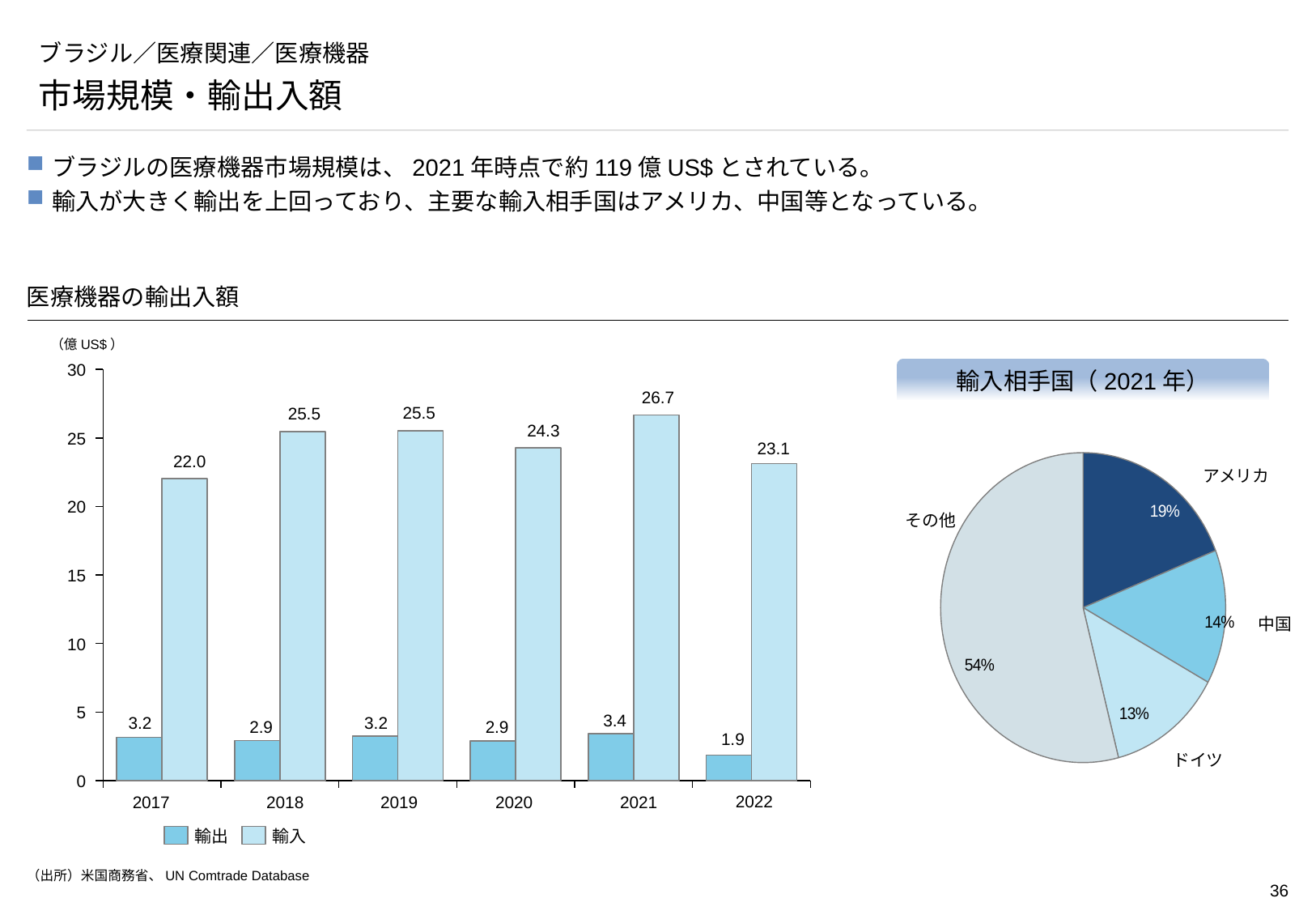

# ブラジル／医療関連／医療機器
市場規模・輸出入額
ブラジルの医療機器市場規模は、2021年時点で約119億US$とされている。
輸入が大きく輸出を上回っており、主要な輸入相手国はアメリカ、中国等となっている。
医療機器の輸出入額
（億US$）

### Chart

| Category |  |  |
|---|---|---|
輸入相手国（2021年）
30
26.7
25.5
25.5
24.3
25
23.1

### Chart

| Category |  |
|---|---|
22.0
アメリカ
20
その他
15
中国
10
5
3.4
3.2
3.2
2.9
2.9
1.9
ドイツ
0
2022
2017
2018
2019
2020
2021
輸出
輸入

（出所）米国商務省、UN Comtrade Database